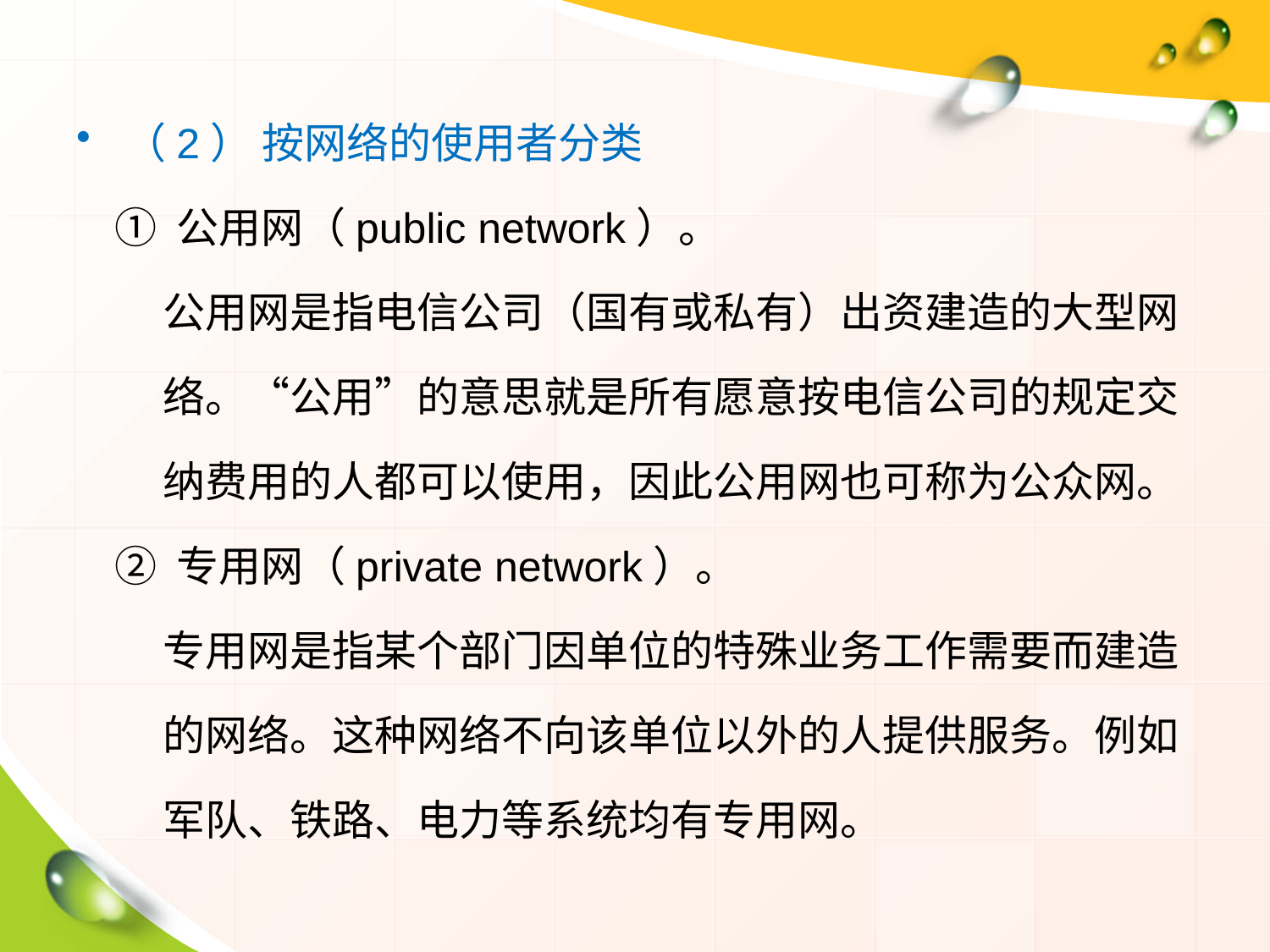

（2） 按网络的使用者分类
    ① 公用网（public network）。
        公用网是指电信公司（国有或私有）出资建造的大型网
        络。“公用”的意思就是所有愿意按电信公司的规定交
        纳费用的人都可以使用，因此公用网也可称为公众网。
    ② 专用网（private network）。
        专用网是指某个部门因单位的特殊业务工作需要而建造
        的网络。这种网络不向该单位以外的人提供服务。例如
        军队、铁路、电力等系统均有专用网。